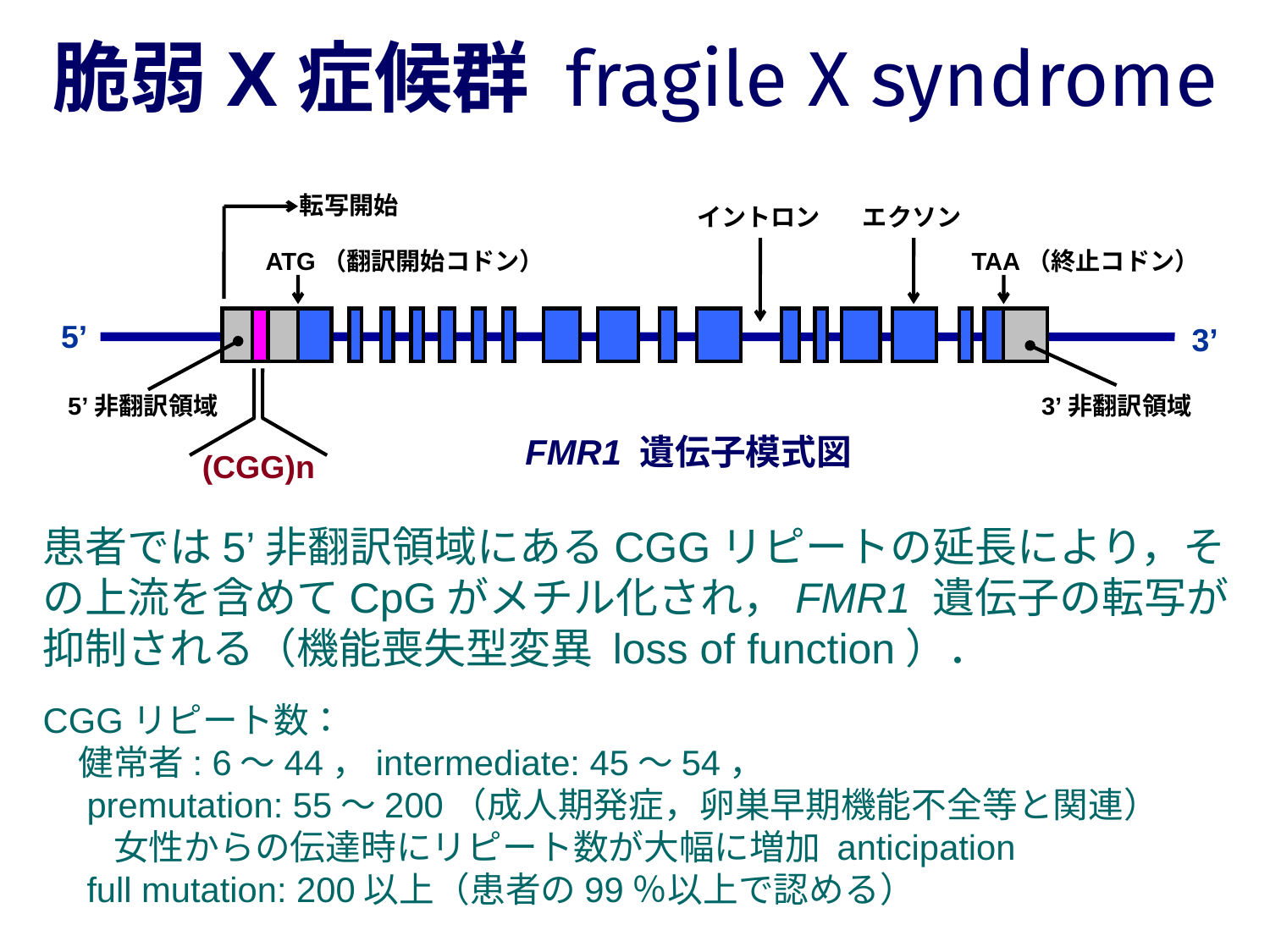

脆弱X症候群 fragile X syndrome
転写開始
イントロン
エクソン

ATG（翻訳開始コドン）
TAA（終止コドン）

5’
3’

5’非翻訳領域
3’非翻訳領域

FMR1 遺伝子模式図
(CGG)n
患者では5’非翻訳領域にあるCGGリピートの延長により，その上流を含めてCpGがメチル化され，FMR1 遺伝子の転写が抑制される（機能喪失型変異 loss of function）．

CGGリピート数：
　健常者: 6～44，intermediate: 45～54，
　premutation: 55～200（成人期発症，卵巣早期機能不全等と関連）
　　女性からの伝達時にリピート数が大幅に増加 anticipation
　full mutation: 200以上（患者の99％以上で認める）